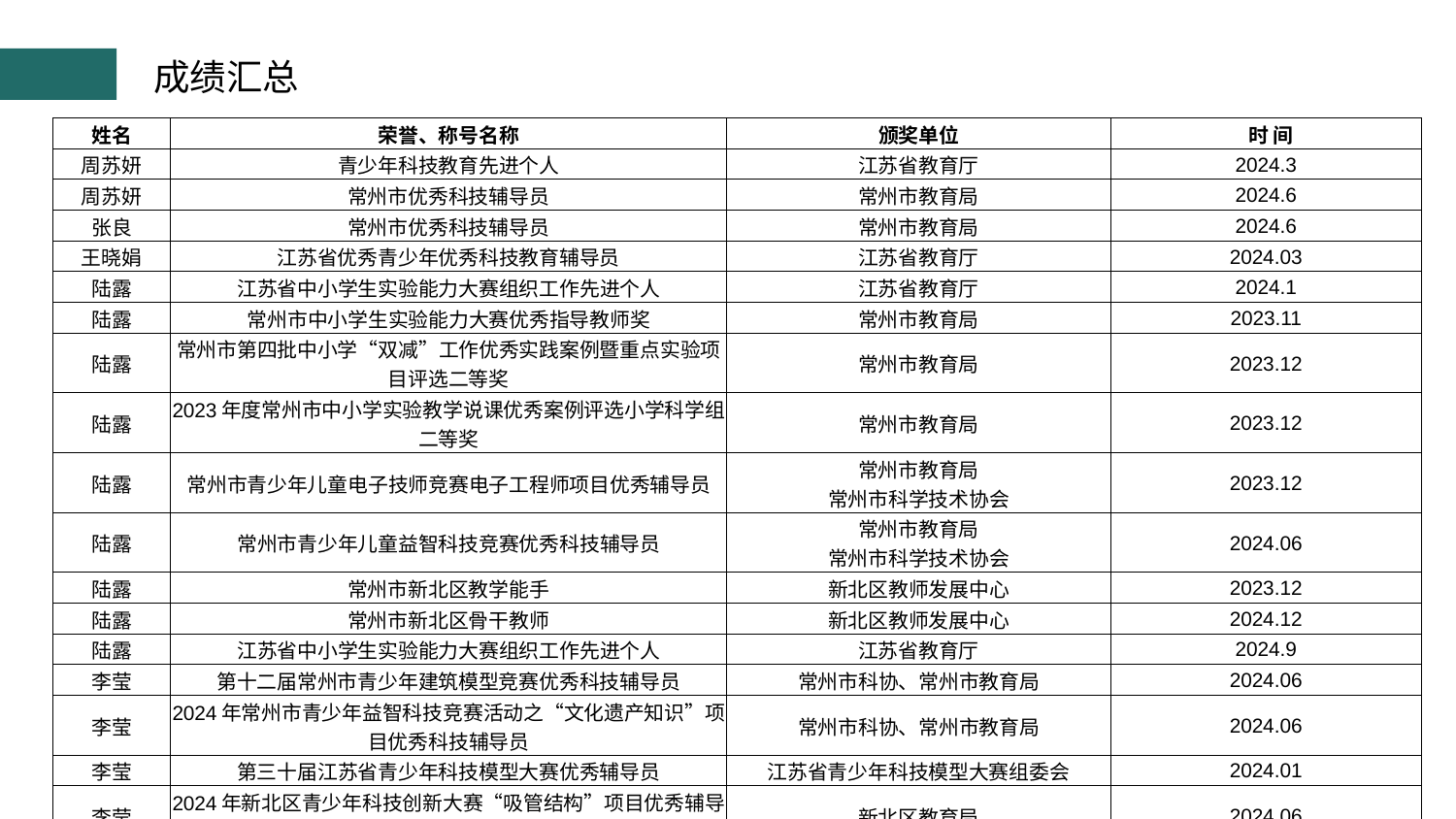

成绩汇总
| 姓名 | 荣誉、称号名称 | 颁奖单位 | 时 间 |
| --- | --- | --- | --- |
| 周苏妍 | 青少年科技教育先进个人 | 江苏省教育厅 | 2024.3 |
| 周苏妍 | 常州市优秀科技辅导员 | 常州市教育局 | 2024.6 |
| 张良 | 常州市优秀科技辅导员 | 常州市教育局 | 2024.6 |
| 王晓娟 | 江苏省优秀青少年优秀科技教育辅导员 | 江苏省教育厅 | 2024.03 |
| 陆露 | 江苏省中小学生实验能力大赛组织工作先进个人 | 江苏省教育厅 | 2024.1 |
| 陆露 | 常州市中小学生实验能力大赛优秀指导教师奖 | 常州市教育局 | 2023.11 |
| 陆露 | 常州市第四批中小学“双减”工作优秀实践案例暨重点实验项目评选二等奖 | 常州市教育局 | 2023.12 |
| 陆露 | 2023年度常州市中小学实验教学说课优秀案例评选小学科学组二等奖 | 常州市教育局 | 2023.12 |
| 陆露 | 常州市青少年儿童电子技师竞赛电子工程师项目优秀辅导员 | 常州市教育局 常州市科学技术协会 | 2023.12 |
| 陆露 | 常州市青少年儿童益智科技竞赛优秀科技辅导员 | 常州市教育局 常州市科学技术协会 | 2024.06 |
| 陆露 | 常州市新北区教学能手 | 新北区教师发展中心 | 2023.12 |
| 陆露 | 常州市新北区骨干教师 | 新北区教师发展中心 | 2024.12 |
| 陆露 | 江苏省中小学生实验能力大赛组织工作先进个人 | 江苏省教育厅 | 2024.9 |
| 李莹 | 第十二届常州市青少年建筑模型竞赛优秀科技辅导员 | 常州市科协、常州市教育局 | 2024.06 |
| 李莹 | 2024年常州市青少年益智科技竞赛活动之“文化遗产知识”项目优秀科技辅导员 | 常州市科协、常州市教育局 | 2024.06 |
| 李莹 | 第三十届江苏省青少年科技模型大赛优秀辅导员 | 江苏省青少年科技模型大赛组委会 | 2024.01 |
| 李莹 | 2024年新北区青少年科技创新大赛“吸管结构”项目优秀辅导员 | 新北区教育局 | 2024.06 |
| 李莹 | 常州市骨干教师 | 常州市教育局 | 2024.12 |
| 张玮 | 常州市电子工程师优秀科技辅导员 | 常州市教育局 | 2023.12 |
| 张玮 | 常州市青少年儿童益智科技竞赛优秀科技辅导员 | 常州市教育局 | 2024.6 |